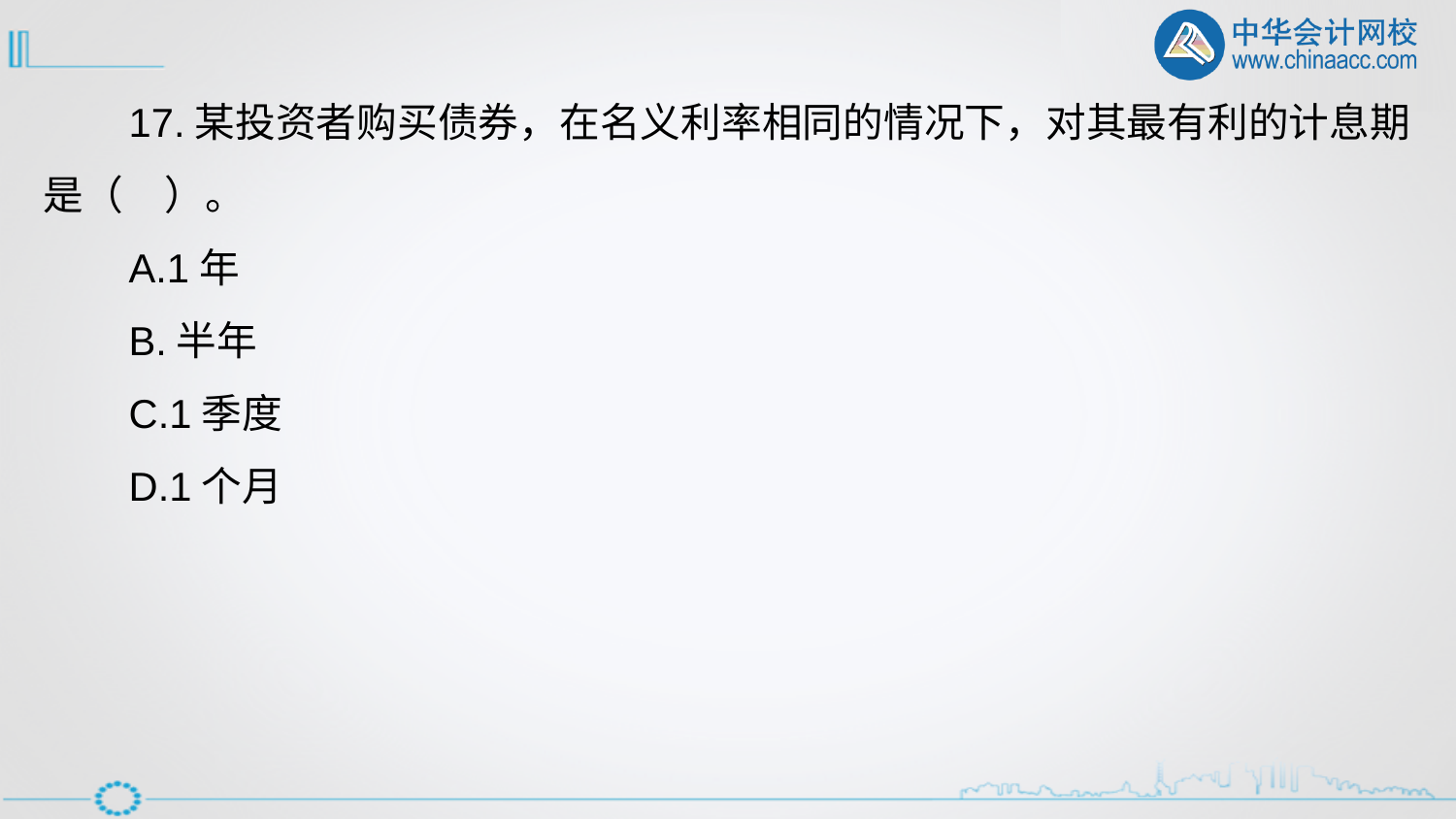

17.某投资者购买债券，在名义利率相同的情况下，对其最有利的计息期是（　）。
A.1年
B.半年
C.1季度
D.1个月